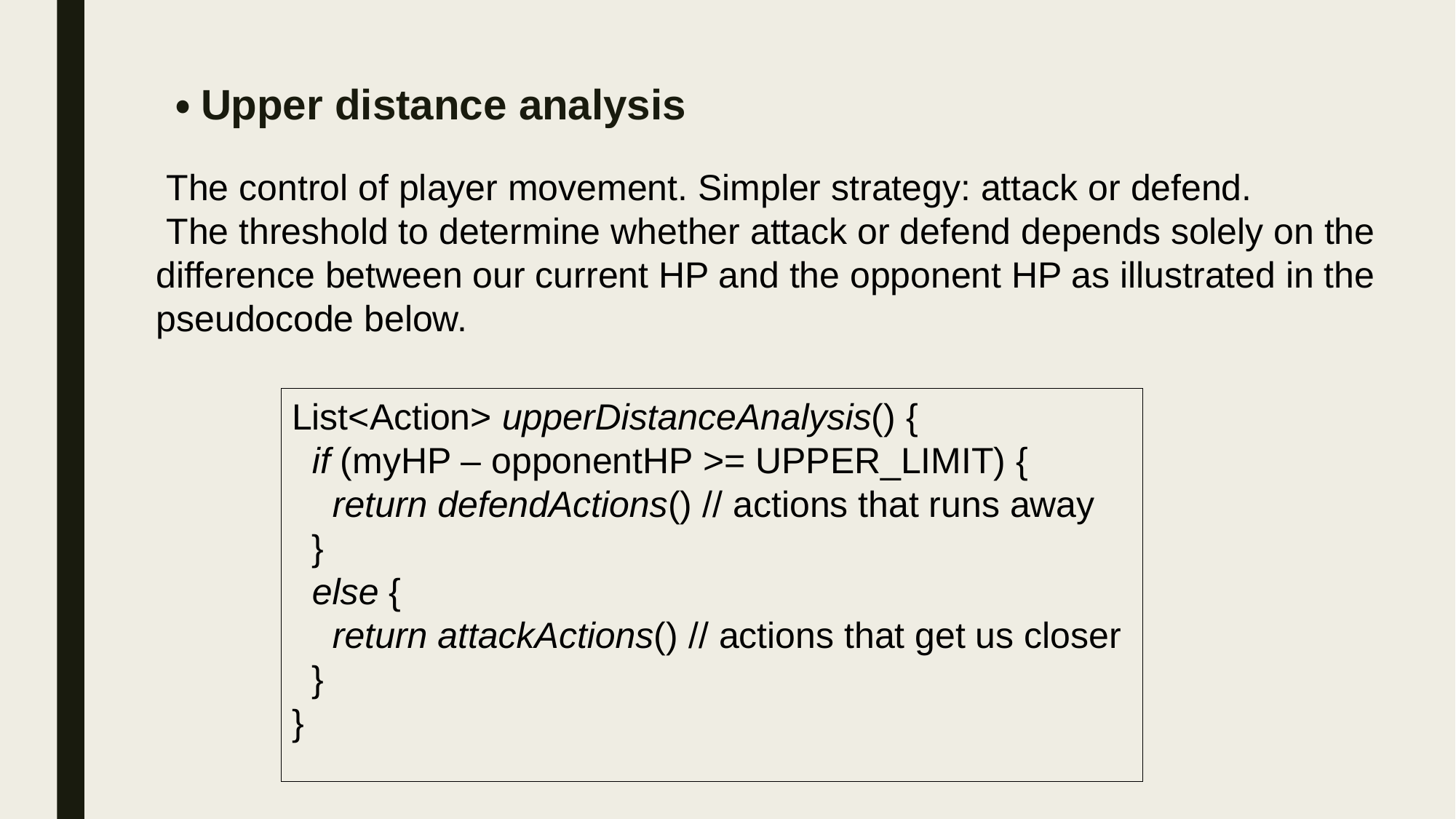

・Upper distance analysis
 The control of player movement. Simpler strategy: attack or defend.
 The threshold to determine whether attack or defend depends solely on the difference between our current HP and the opponent HP as illustrated in the pseudocode below.
List<Action> upperDistanceAnalysis() {
  if (myHP – opponentHP >= UPPER_LIMIT) {
    return defendActions() // actions that runs away
  }
  else {
    return attackActions() // actions that get us closer
  }
}